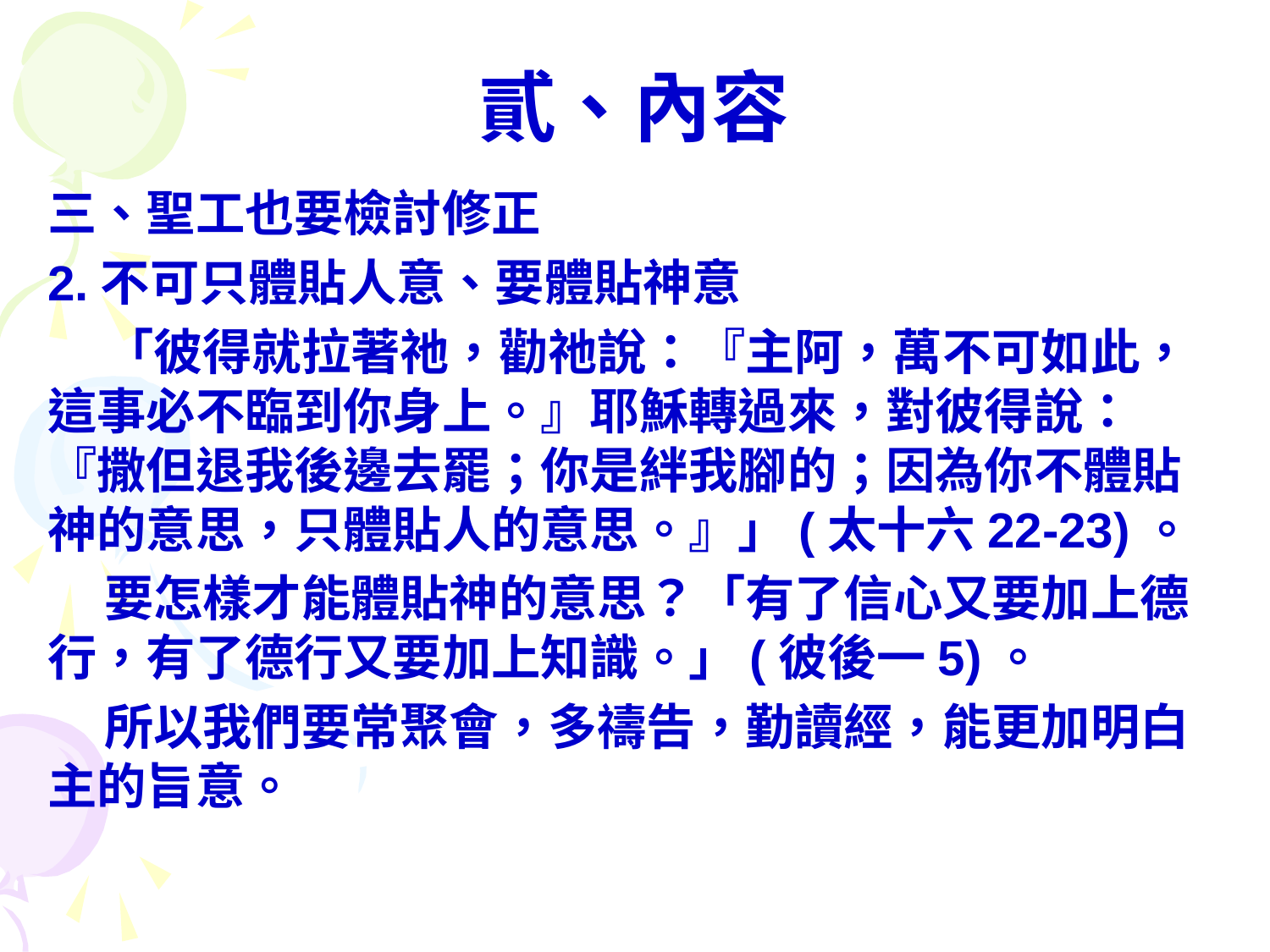

# 貳、內容
三、聖工也要檢討修正
2.不可只體貼人意、要體貼神意
    「彼得就拉著祂，勸祂說：『主阿，萬不可如此，這事必不臨到你身上。』耶穌轉過來，對彼得說：『撒但退我後邊去罷；你是絆我腳的；因為你不體貼神的意思，只體貼人的意思。』」(太十六22-23)。
    要怎樣才能體貼神的意思？「有了信心又要加上德行，有了德行又要加上知識。」(彼後一5)。
    所以我們要常聚會，多禱告，勤讀經，能更加明白主的旨意。